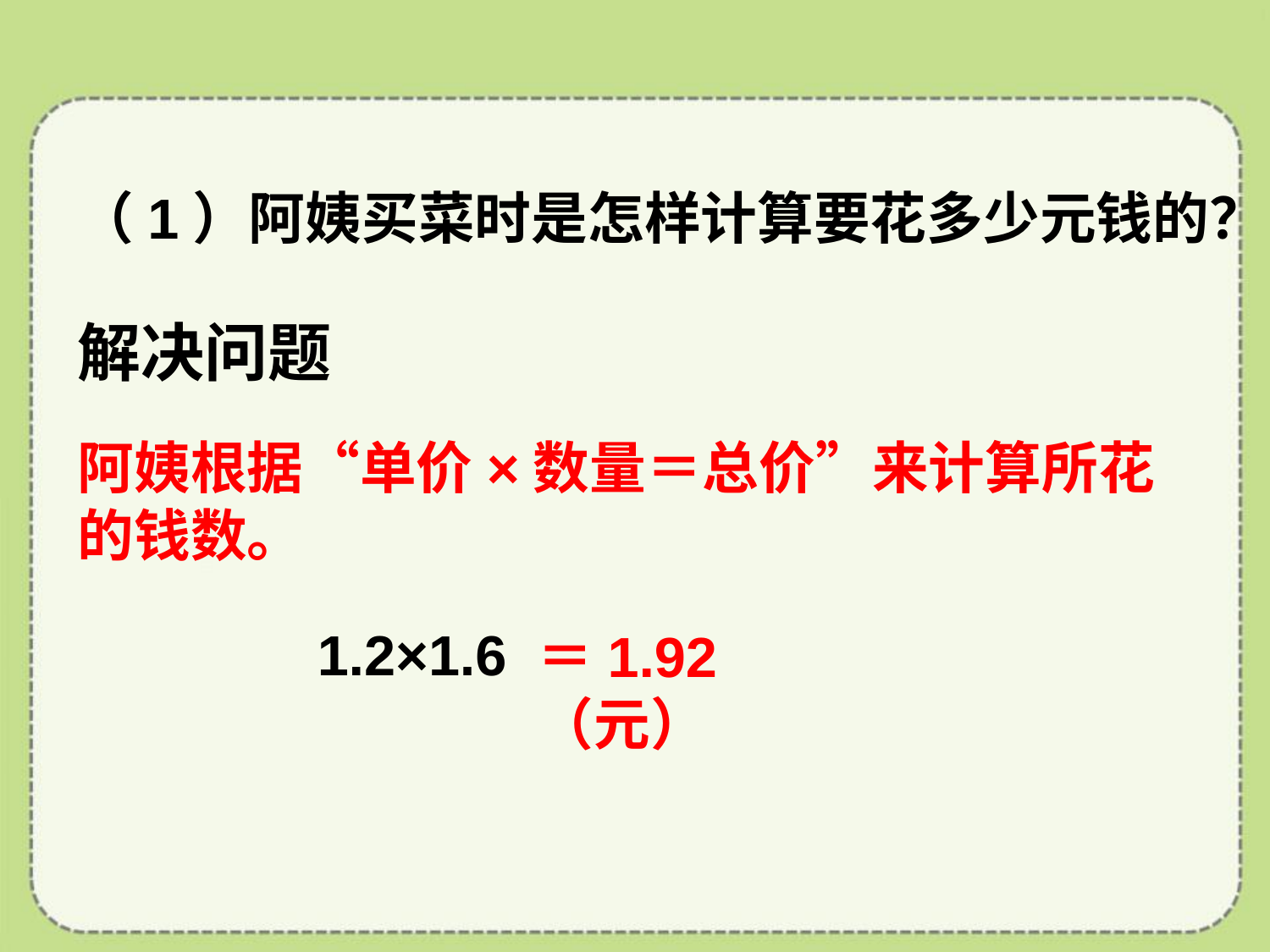

（1）阿姨买菜时是怎样计算要花多少元钱的？
解决问题
阿姨根据“单价×数量＝总价”来计算所花的钱数。
1.2×1.6
＝1.92（元）